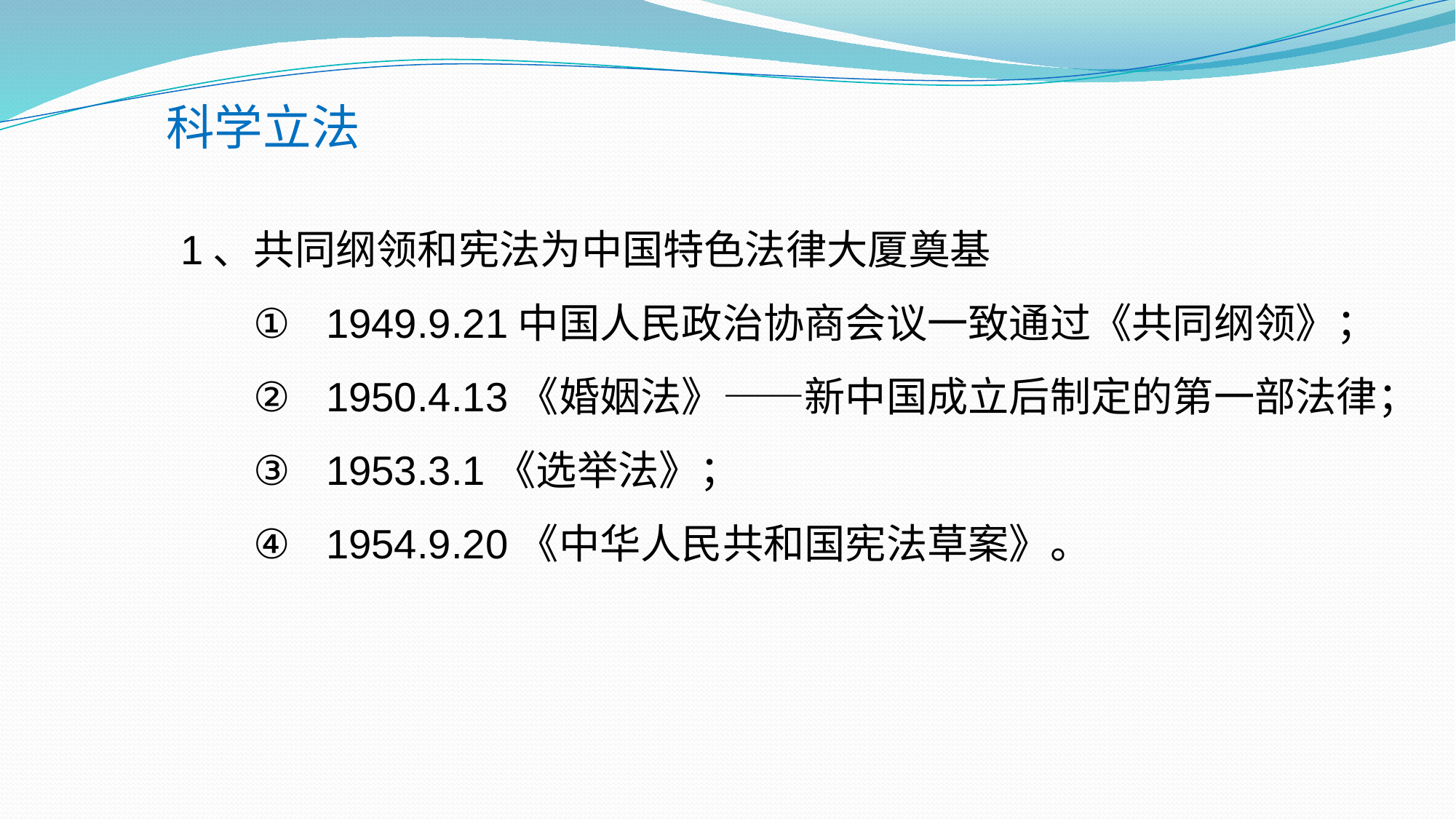

# 科学立法
1、共同纲领和宪法为中国特色法律大厦奠基
1949.9.21中国人民政治协商会议一致通过《共同纲领》；
1950.4.13《婚姻法》——新中国成立后制定的第一部法律；
1953.3.1《选举法》；
1954.9.20《中华人民共和国宪法草案》。